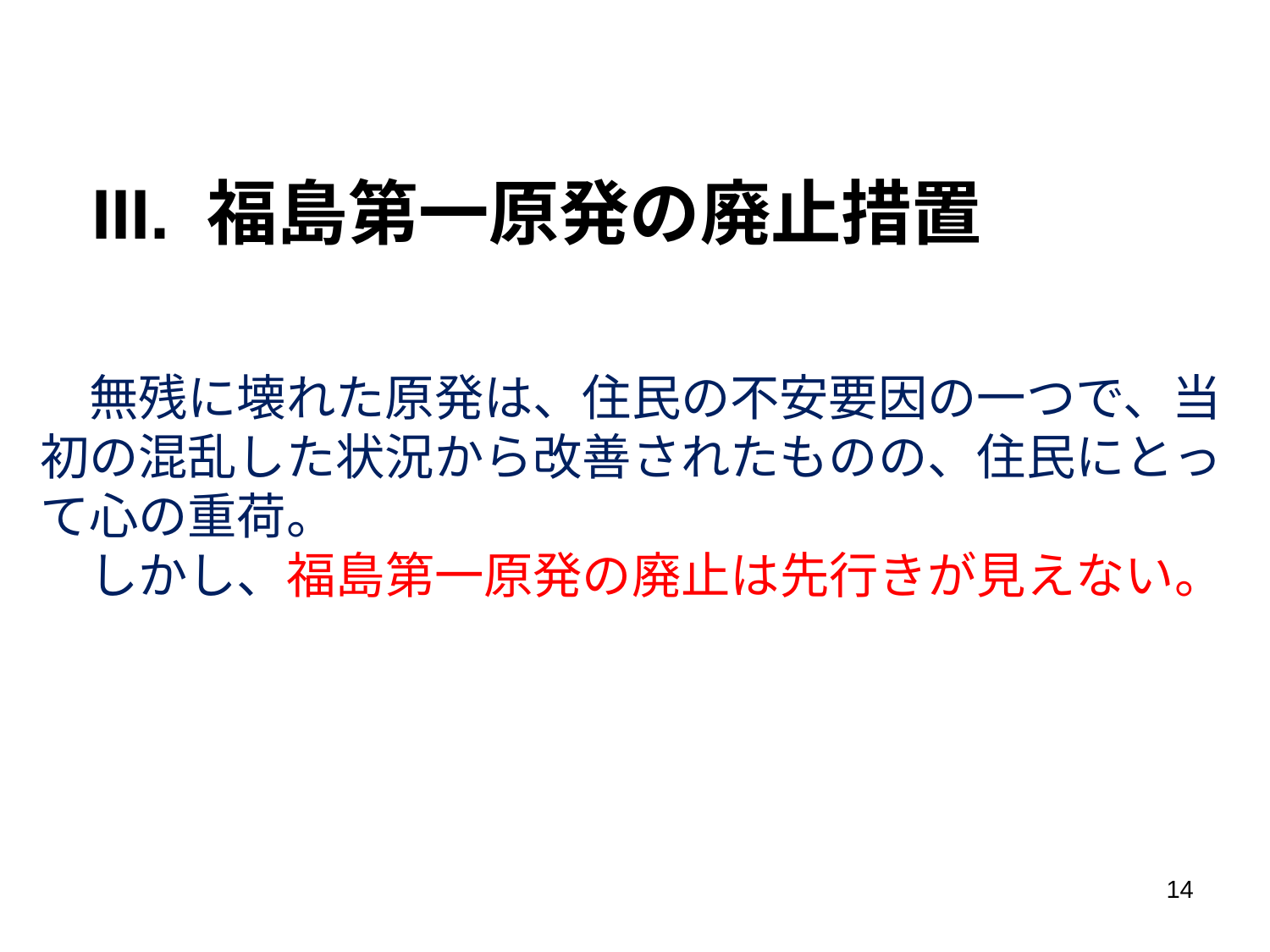

# III. 福島第一原発の廃止措置
　無残に壊れた原発は、住民の不安要因の一つで、当初の混乱した状況から改善されたものの、住民にとって心の重荷。
　しかし、福島第一原発の廃止は先行きが見えない。

14